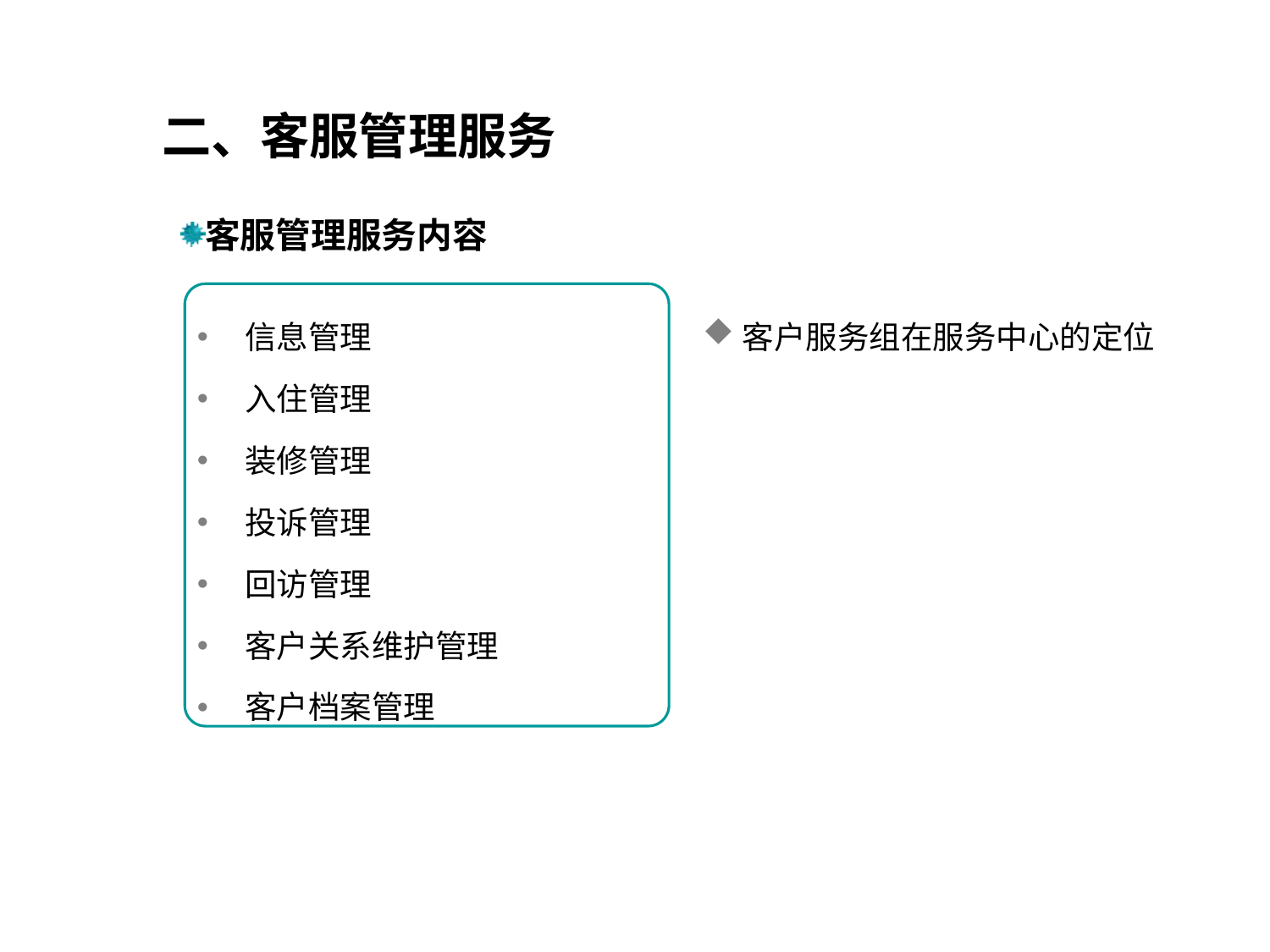

二、客服管理服务
客服管理服务内容

客户服务组在服务中心的定位
信息管理
入住管理
装修管理
投诉管理
回访管理
客户关系维护管理
客户档案管理